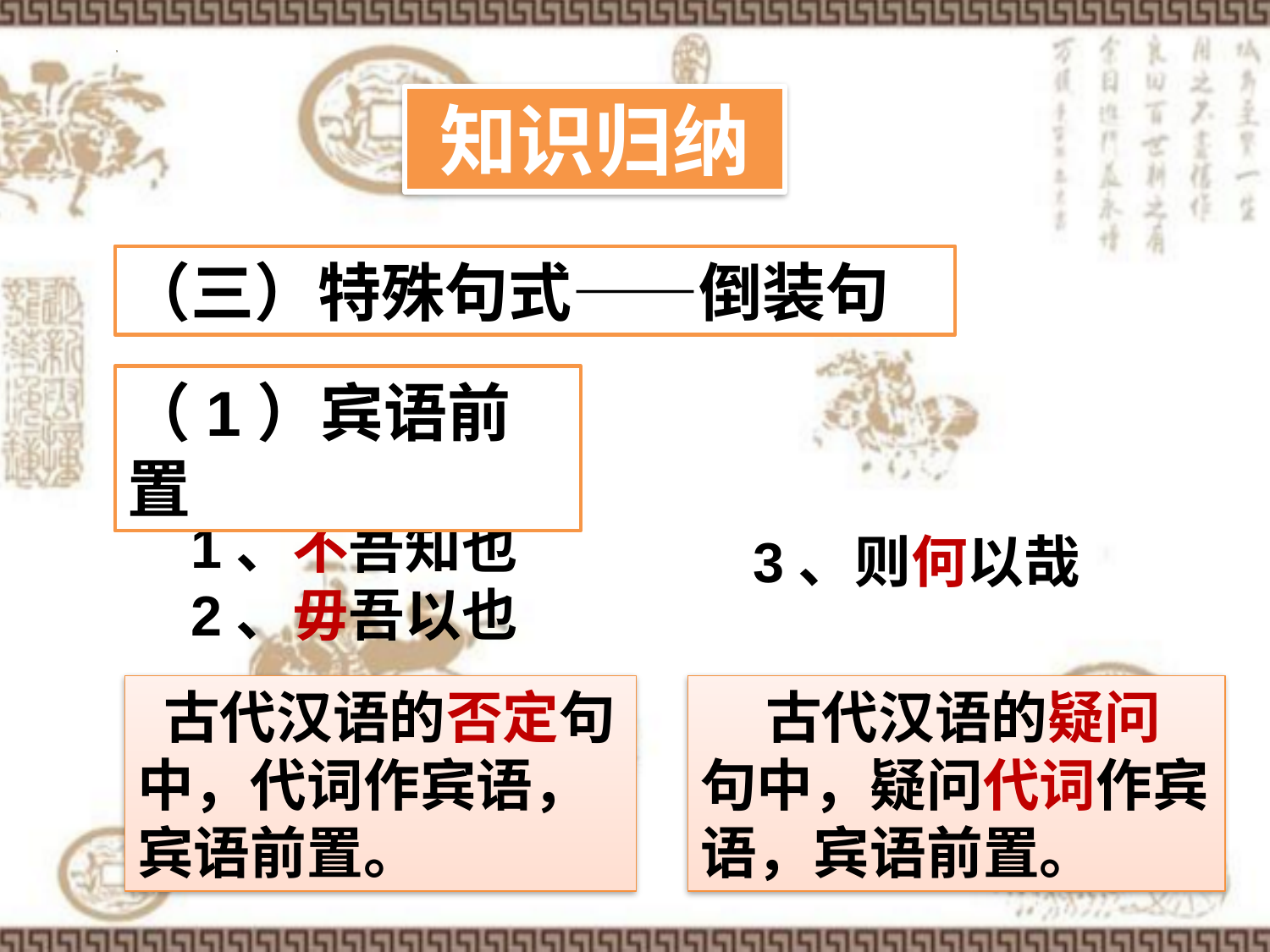

知识归纳
（三）特殊句式——倒装句
（1）宾语前置
1、不吾知也
2、毋吾以也
3、则何以哉
 古代汉语的否定句中，代词作宾语，宾语前置。
    古代汉语的疑问句中，疑问代词作宾语，宾语前置。